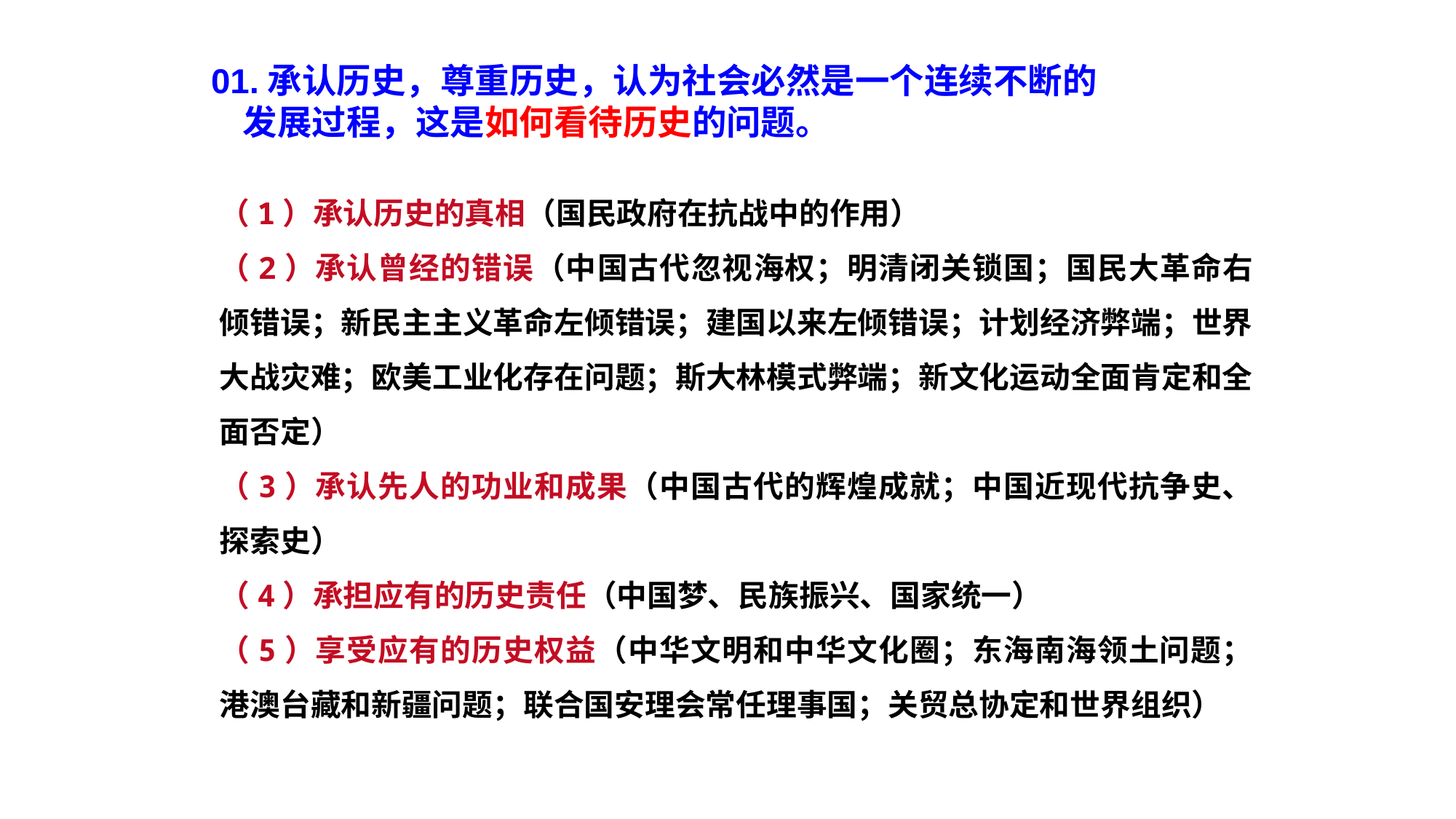

01.承认历史，尊重历史，认为社会必然是一个连续不断的
   发展过程，这是如何看待历史的问题。
（1）承认历史的真相（国民政府在抗战中的作用）
（2）承认曾经的错误（中国古代忽视海权；明清闭关锁国；国民大革命右倾错误；新民主主义革命左倾错误；建国以来左倾错误；计划经济弊端；世界大战灾难；欧美工业化存在问题；斯大林模式弊端；新文化运动全面肯定和全面否定）
（3）承认先人的功业和成果（中国古代的辉煌成就；中国近现代抗争史、探索史）
（4）承担应有的历史责任（中国梦、民族振兴、国家统一）
（5）享受应有的历史权益（中华文明和中华文化圈；东海南海领土问题；港澳台藏和新疆问题；联合国安理会常任理事国；关贸总协定和世界组织）